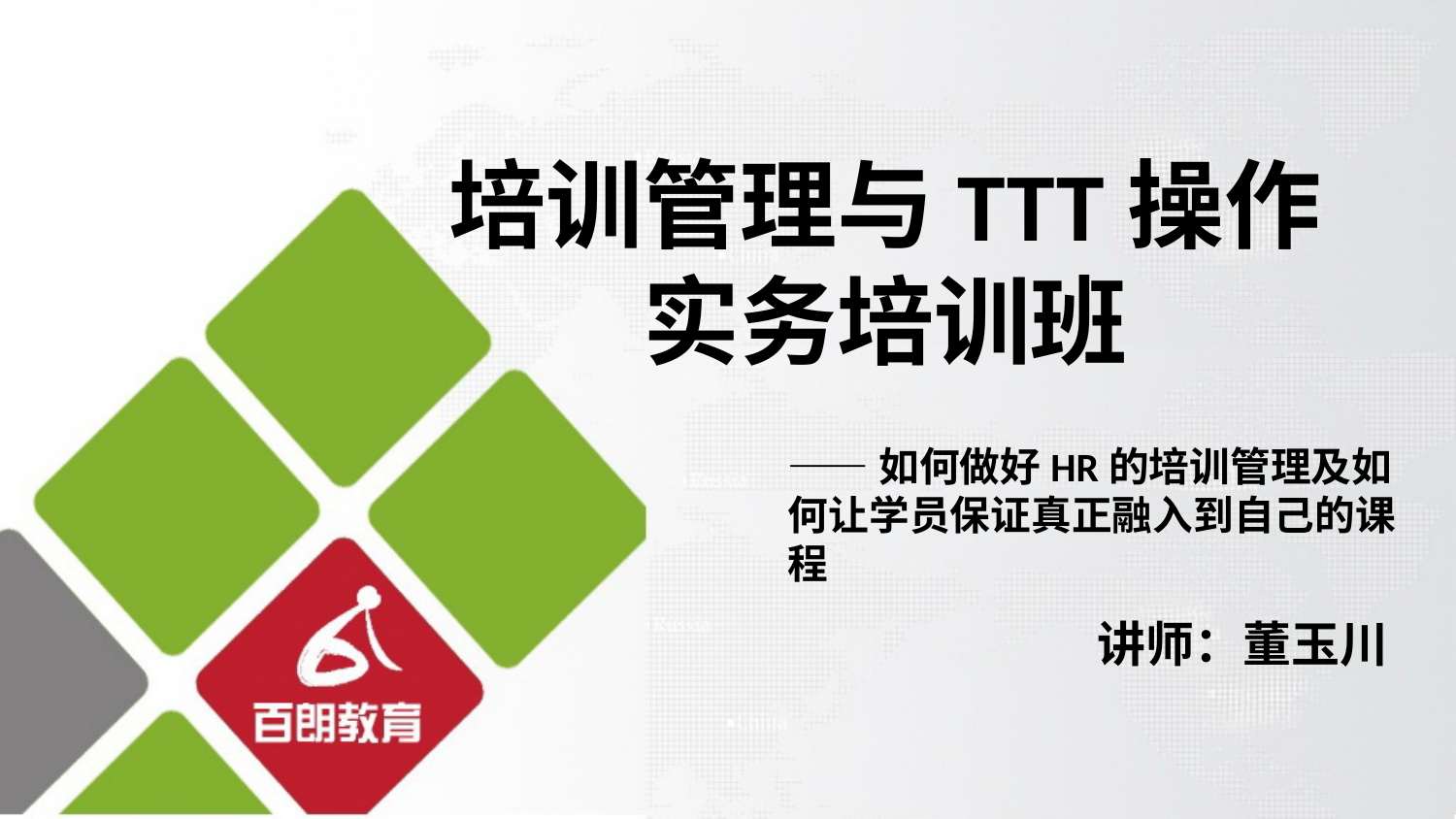

培训管理与TTT操作
实务培训班
——如何做好HR的培训管理及如何让学员保证真正融入到自己的课程
讲师：董玉川